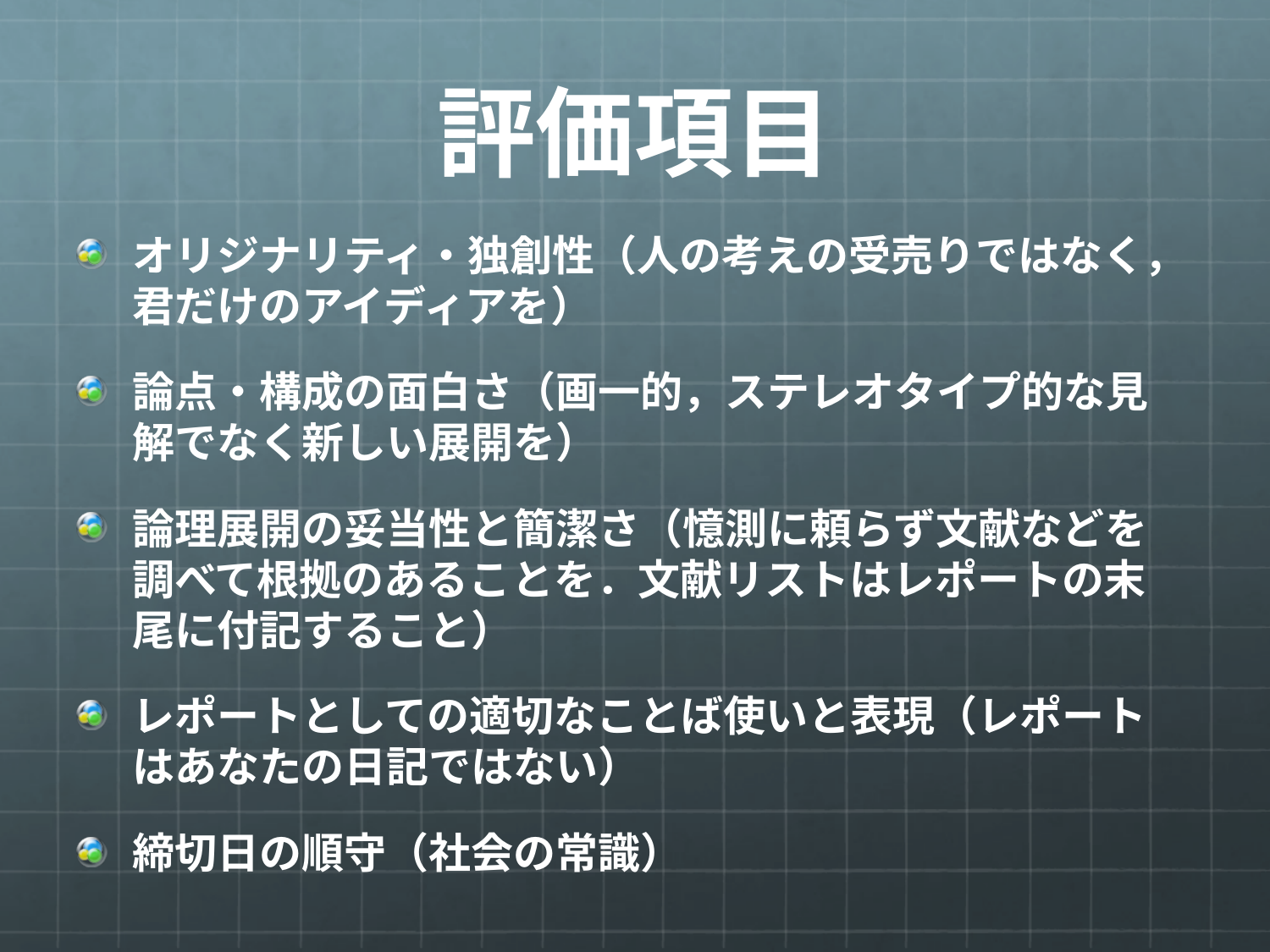

# 評価項目
オリジナリティ・独創性（人の考えの受売りではなく，君だけのアイディアを）
論点・構成の面白さ（画一的，ステレオタイプ的な見解でなく新しい展開を）
論理展開の妥当性と簡潔さ（憶測に頼らず文献などを調べて根拠のあることを．文献リストはレポートの末尾に付記すること）
レポートとしての適切なことば使いと表現（レポートはあなたの日記ではない）
締切日の順守（社会の常識）